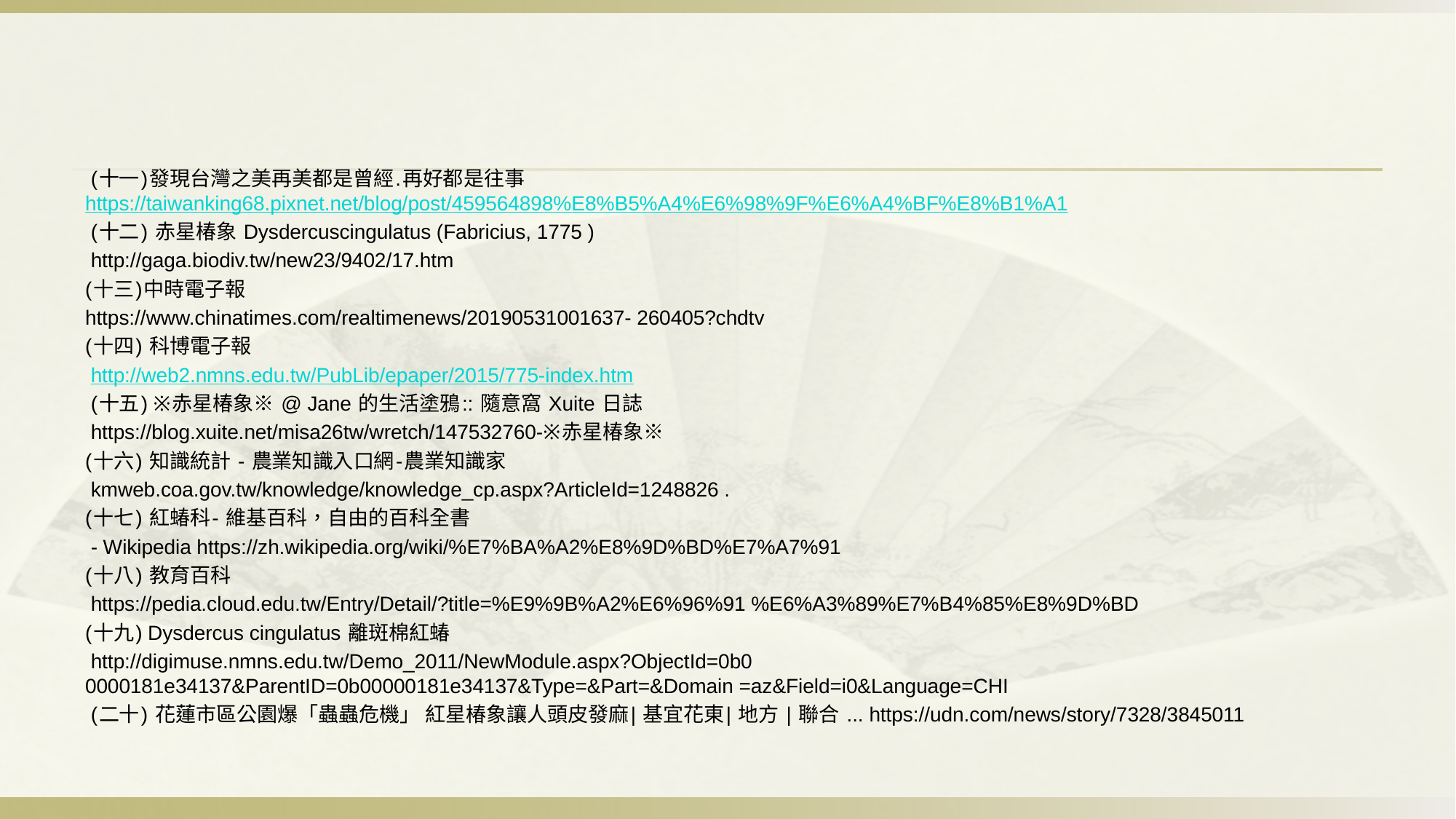

(十一)發現台灣之美再美都是曾經.再好都是往事 https://taiwanking68.pixnet.net/blog/post/459564898%E8%B5%A4%E6%98%9F%E6%A4%BF%E8%B1%A1
 (十二) 赤星椿象 Dysdercuscingulatus (Fabricius, 1775 )
 http://gaga.biodiv.tw/new23/9402/17.htm
(十三)中時電子報
https://www.chinatimes.com/realtimenews/20190531001637- 260405?chdtv
(十四) 科博電子報
 http://web2.nmns.edu.tw/PubLib/epaper/2015/775-index.htm
 (十五) ※赤星椿象※ @ Jane 的生活塗鴉:: 隨意窩 Xuite 日誌
 https://blog.xuite.net/misa26tw/wretch/147532760-※赤星椿象※
(十六) 知識統計 - 農業知識入口網-農業知識家
 kmweb.coa.gov.tw/knowledge/knowledge_cp.aspx?ArticleId=1248826 .
(十七) 紅蝽科- 維基百科，自由的百科全書
 - Wikipedia https://zh.wikipedia.org/wiki/%E7%BA%A2%E8%9D%BD%E7%A7%91
(十八) 教育百科
 https://pedia.cloud.edu.tw/Entry/Detail/?title=%E9%9B%A2%E6%96%91 %E6%A3%89%E7%B4%85%E8%9D%BD
(十九) Dysdercus cingulatus 離斑棉紅蝽
 http://digimuse.nmns.edu.tw/Demo_2011/NewModule.aspx?ObjectId=0b0 0000181e34137&ParentID=0b00000181e34137&Type=&Part=&Domain =az&Field=i0&Language=CHI
 (二十) 花蓮市區公園爆「蟲蟲危機」 紅星椿象讓人頭皮發麻| 基宜花東| 地方 | 聯合 ... https://udn.com/news/story/7328/3845011